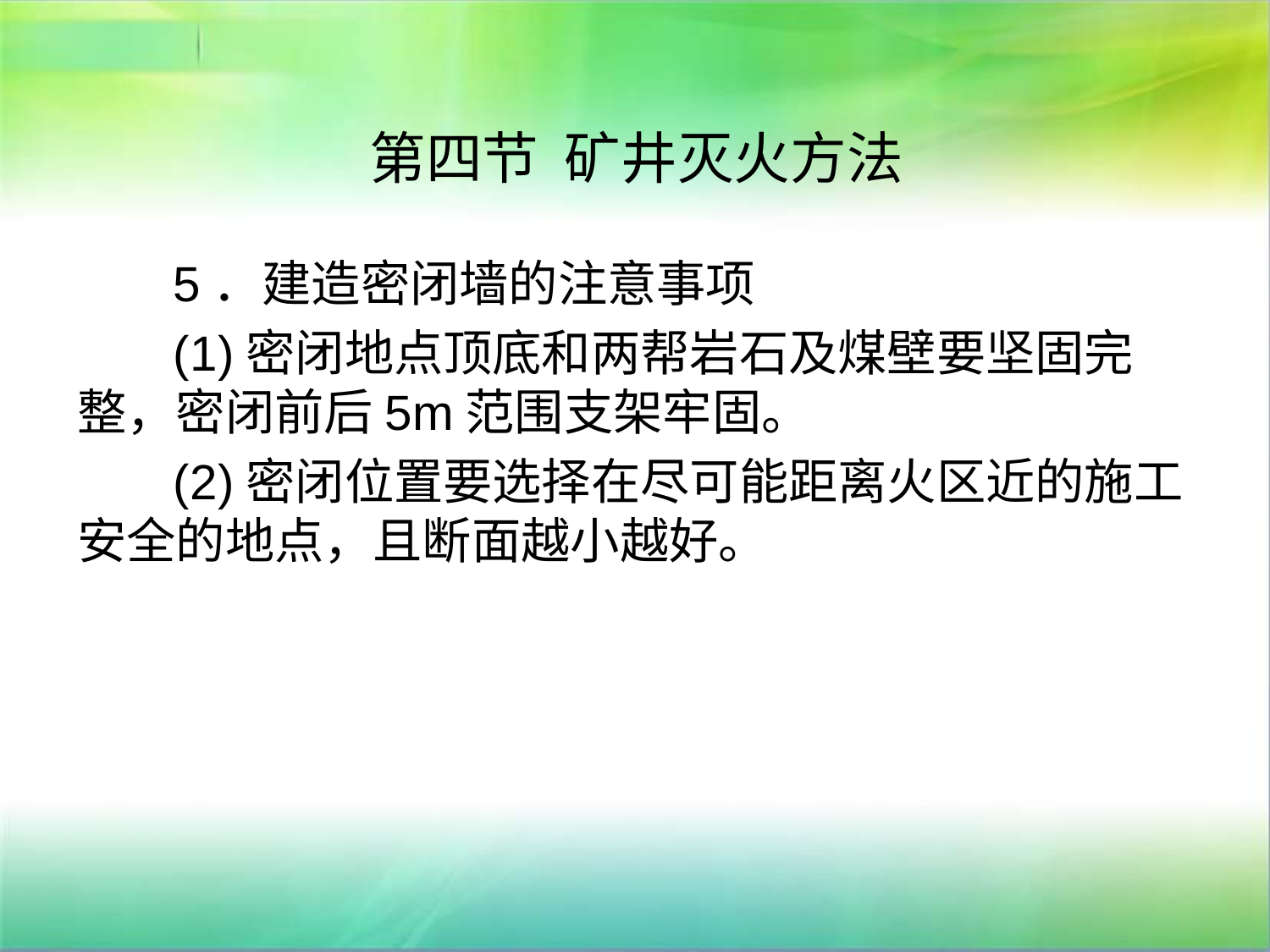

# 第四节  矿井灭火方法
       5．建造密闭墙的注意事项
       (1)密闭地点顶底和两帮岩石及煤壁要坚固完整，密闭前后5m范围支架牢固。
       (2)密闭位置要选择在尽可能距离火区近的施工安全的地点，且断面越小越好。